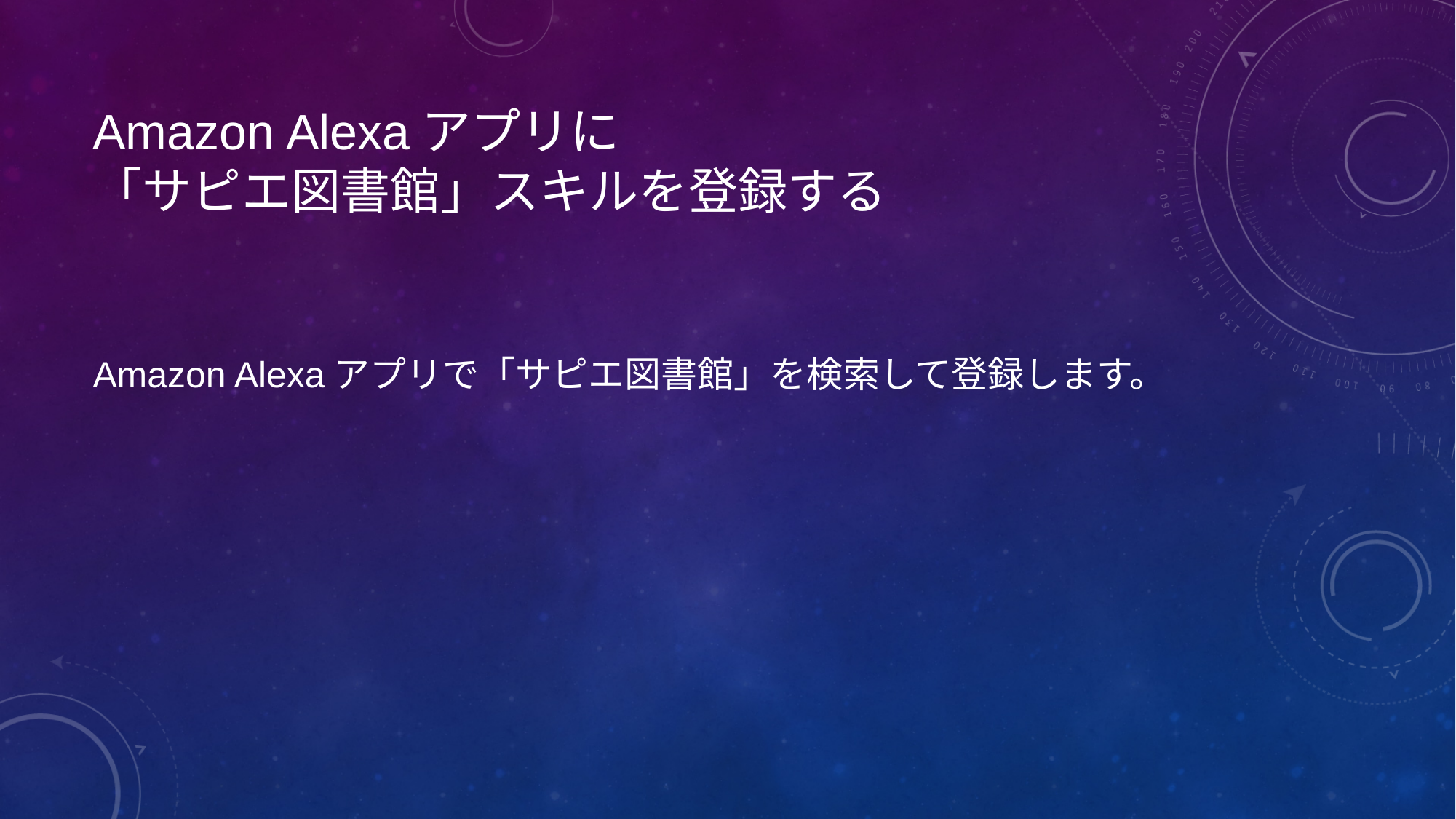

# Amazon Alexaアプリに 「サピエ図書館」スキルを登録する
Amazon Alexaアプリで「サピエ図書館」を検索して登録します。